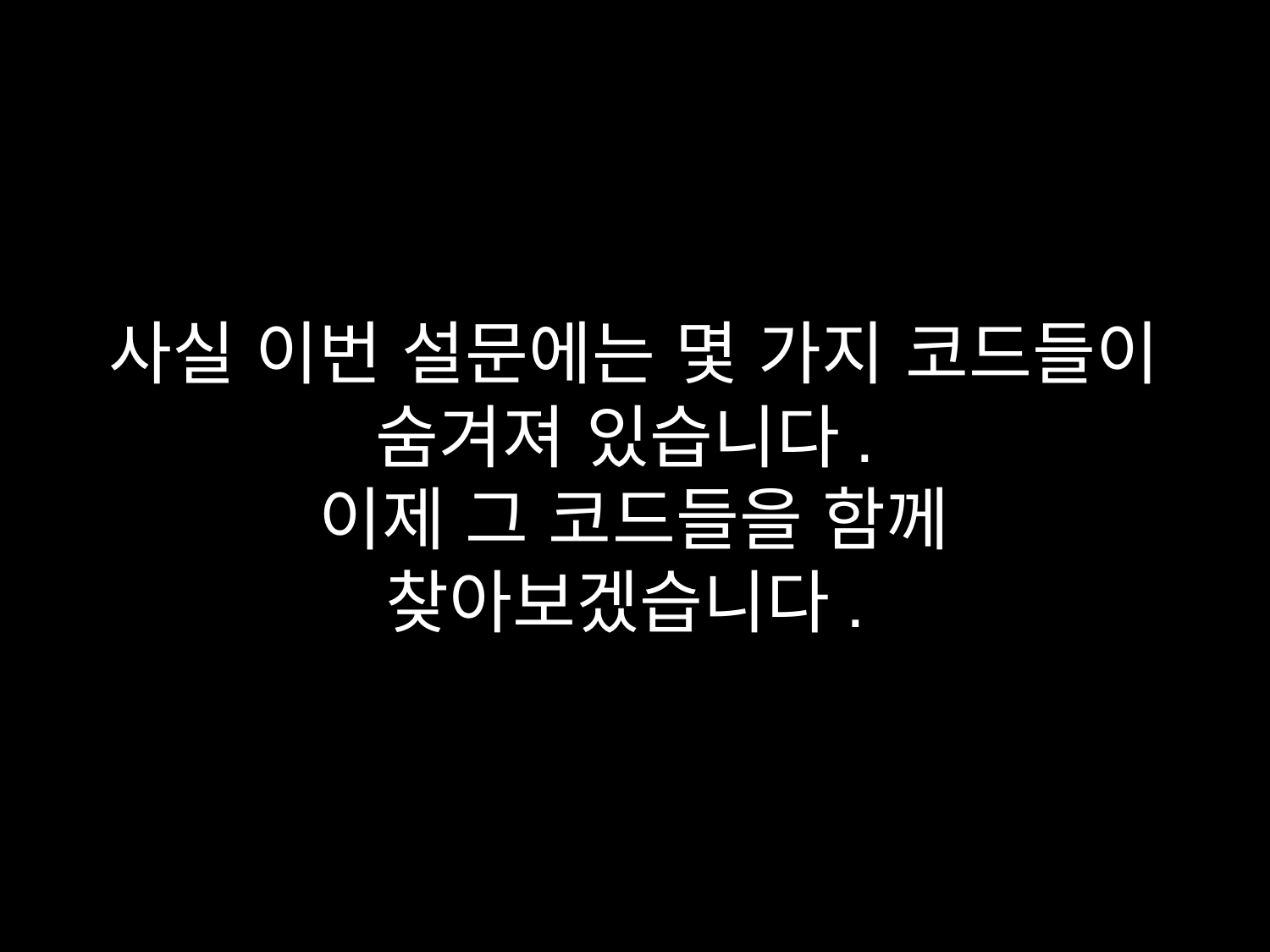

#

사실 이번 설문에는 몇 가지 코드들이
숨겨져 있습니다.
이제 그 코드들을 함께 찾아보겠습니다.